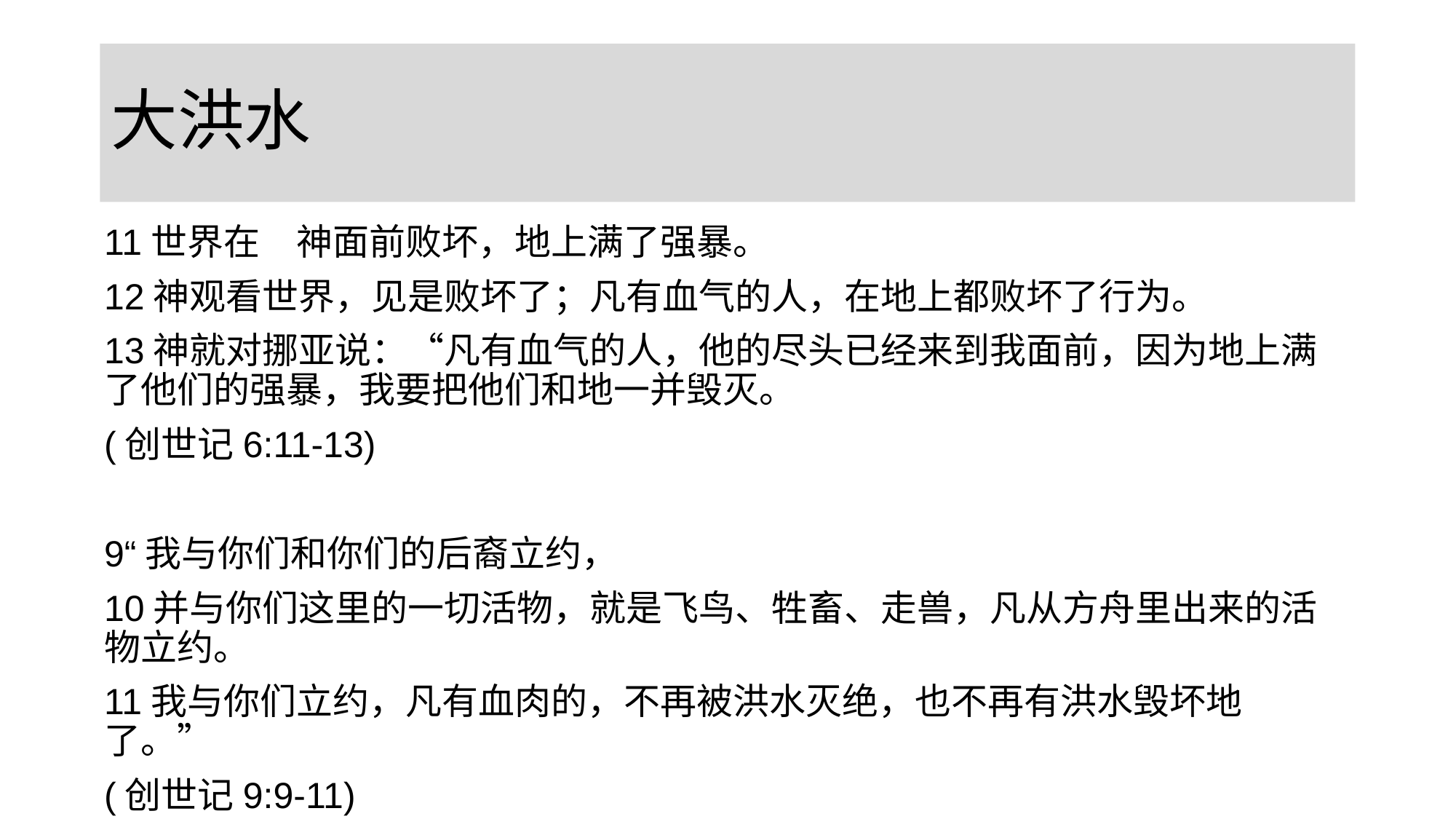

# 大洪水
11世界在　神面前败坏，地上满了强暴。
12神观看世界，见是败坏了；凡有血气的人，在地上都败坏了行为。
13神就对挪亚说：“凡有血气的人，他的尽头已经来到我面前，因为地上满了他们的强暴，我要把他们和地一并毁灭。
(创世记6:11-13)

9“我与你们和你们的后裔立约，
10并与你们这里的一切活物，就是飞鸟、牲畜、走兽，凡从方舟里出来的活物立约。
11我与你们立约，凡有血肉的，不再被洪水灭绝，也不再有洪水毁坏地了。”
(创世记9:9-11)